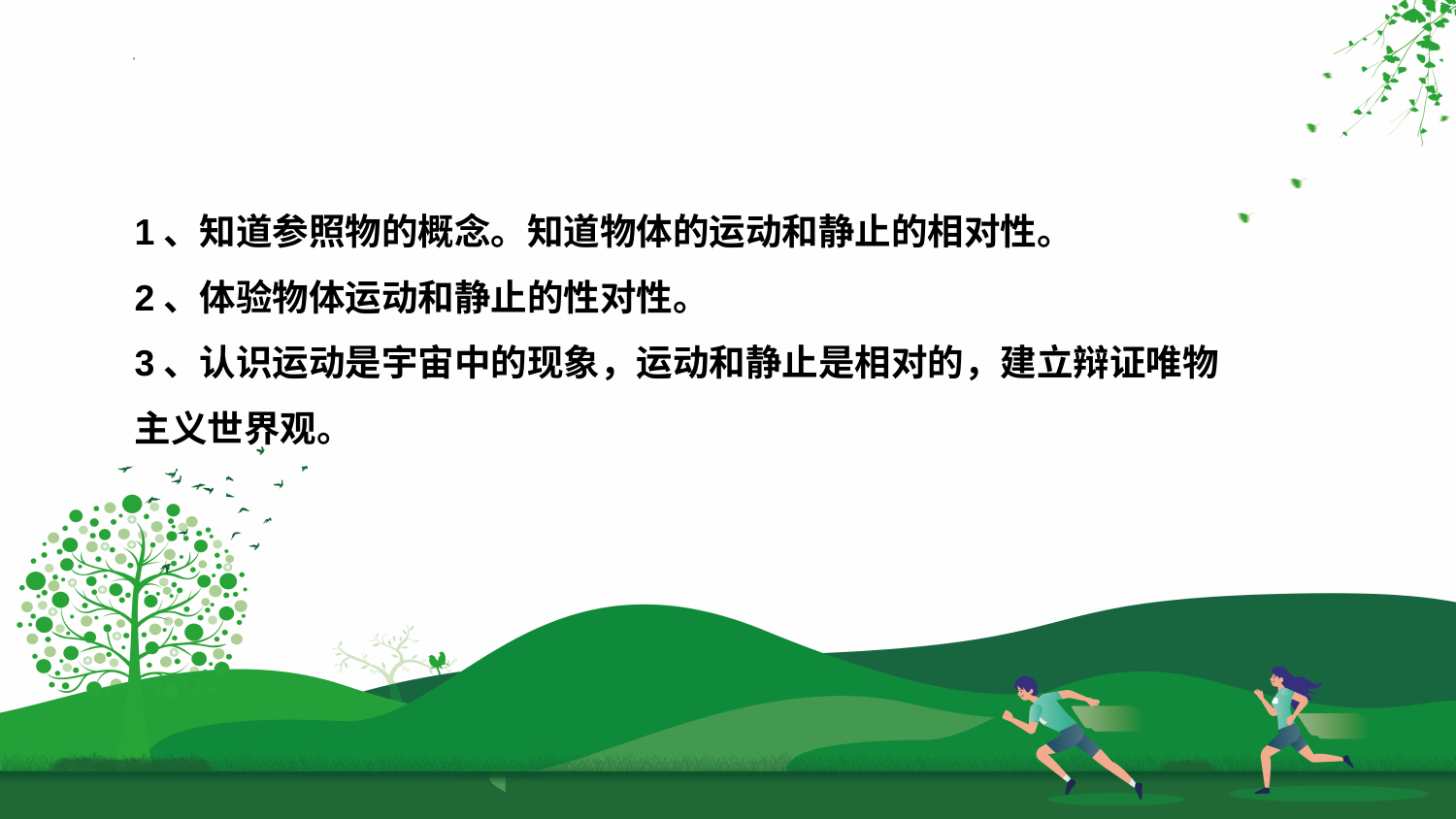

1、知道参照物的概念。知道物体的运动和静止的相对性。
2、体验物体运动和静止的性对性。
3、认识运动是宇宙中的现象，运动和静止是相对的，建立辩证唯物主义世界观。